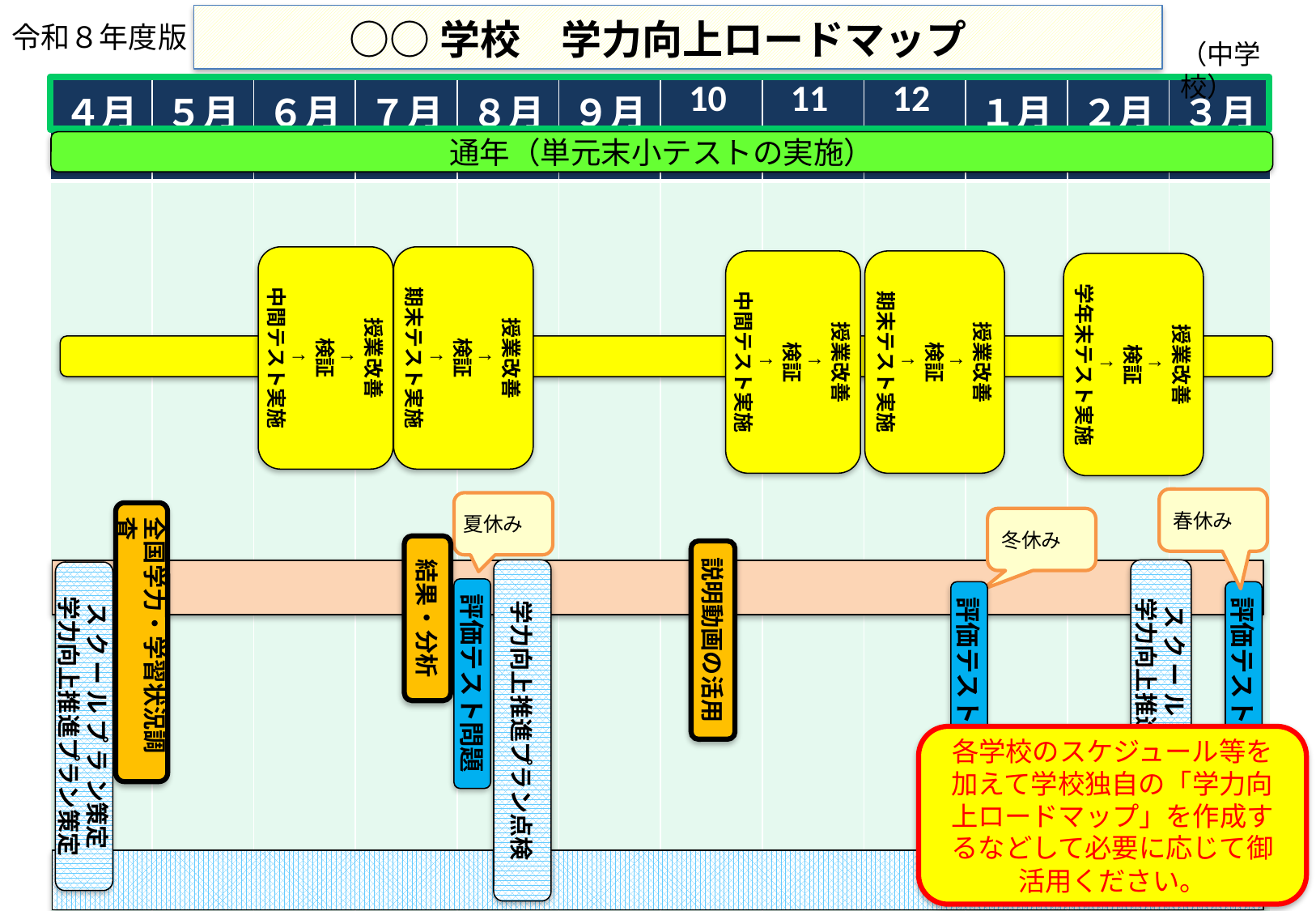

○○学校　学力向上ロードマップ
令和８年度版
（中学校）

| ４月 | ５月 | ６月 | ７月 | ８月 | ９月 | 10月 | 11月 | 12月 | １月 | ２月 | ３月 |
| --- | --- | --- | --- | --- | --- | --- | --- | --- | --- | --- | --- |
|  |  |  |  |  |  |  |  |  |  |  |  |
通年（単元末小テストの実施）
授業改善
↑
検証
↑
中間テスト実施
授業改善
↑
検証
↑
期末テスト実施
授業改善
↑
検証
↑
中間テスト実施
授業改善
↑
検証
↑
期末テスト実施
授業改善
↑
検証
↑
学年末テスト実施

春休み
夏休み
全国学力・学習状況調査
冬休み
結果・分析
説明動画の活用
学力向上推進プラン点検
ス ク ー ル プ ラ ン点検
学力向上推進プラン点検

ス ク ー ル プ ラ ン策定
学力向上推進プラン策定
評価テスト問題
評価テスト問題
評価テスト問題
各学校のスケジュール等を
加えて学校独自の「学力向上ロードマップ」を作成するなどして必要に応じて御活用ください。